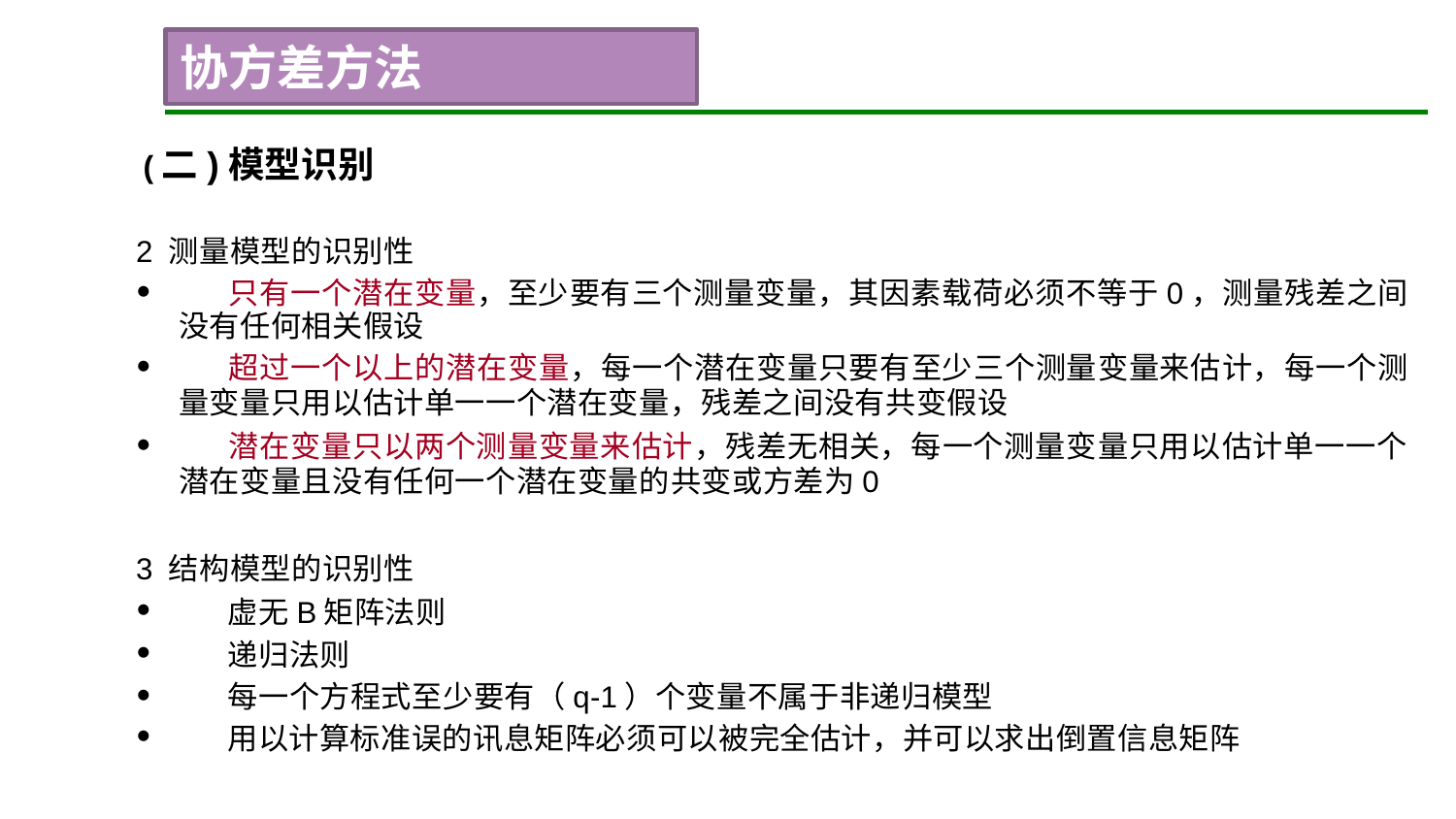

协方差方法
(二)模型识别
2 测量模型的识别性
	只有一个潜在变量，至少要有三个测量变量，其因素载荷必须不等于0，测量残差之间没有任何相关假设
	超过一个以上的潜在变量，每一个潜在变量只要有至少三个测量变量来估计，每一个测量变量只用以估计单一一个潜在变量，残差之间没有共变假设
	潜在变量只以两个测量变量来估计，残差无相关，每一个测量变量只用以估计单一一个潜在变量且没有任何一个潜在变量的共变或方差为0

3 结构模型的识别性
	虚无B矩阵法则
	递归法则
	每一个方程式至少要有（q-1）个变量不属于非递归模型
	用以计算标准误的讯息矩阵必须可以被完全估计，并可以求出倒置信息矩阵